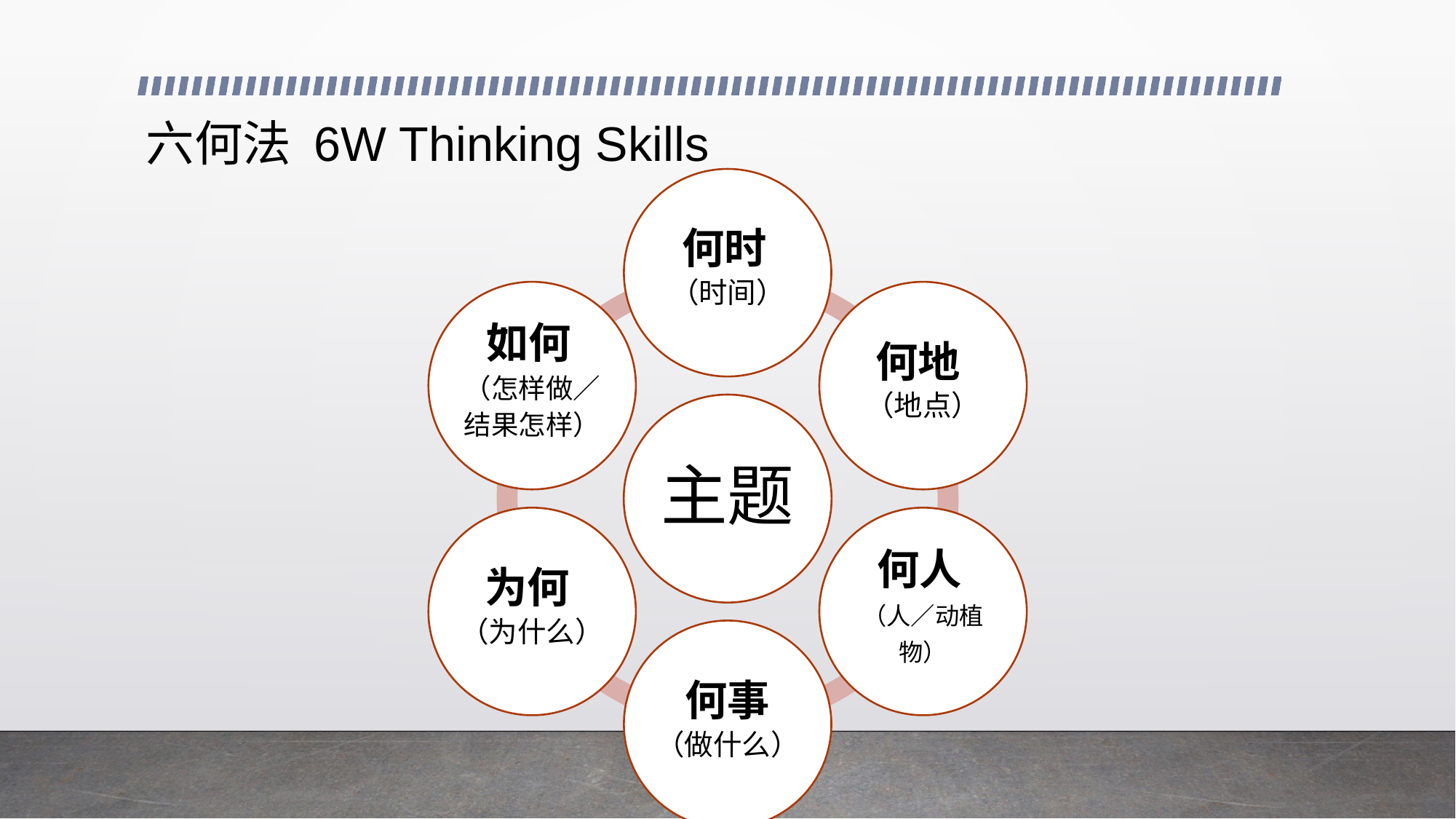

# 六何法 6W Thinking Skills
主题
何时
（时间）
何地
（地点）
何人
（人／动植物）
何事
（做什么）
为何
（为什么）
如何
（怎样做／ 结果怎样）